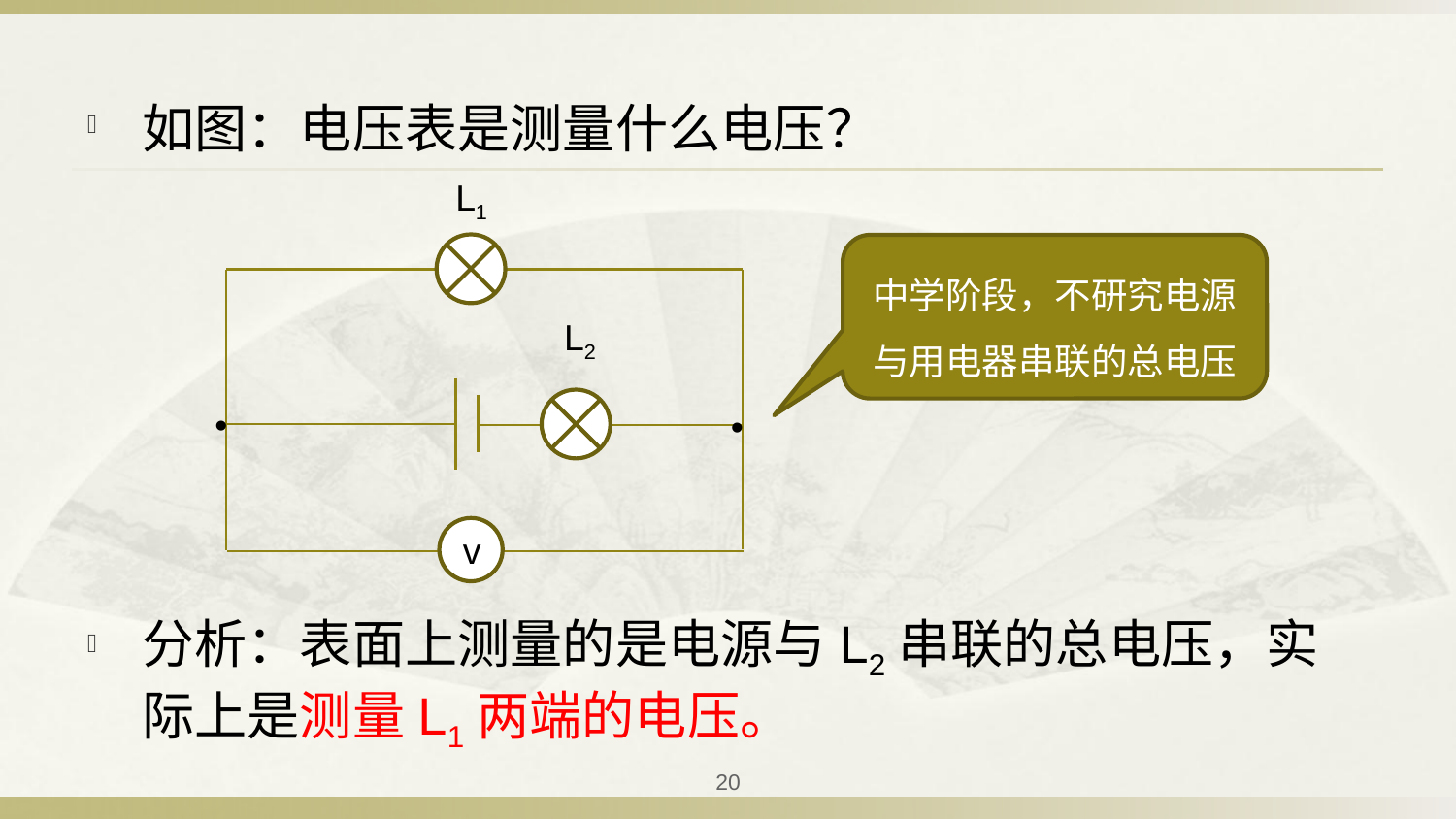

如图：电压表是测量什么电压？

分析：表面上测量的是电源与L2串联的总电压，实际上是测量L1两端的电压。

L1

v
•
•
中学阶段，不研究电源与用电器串联的总电压
L2
20